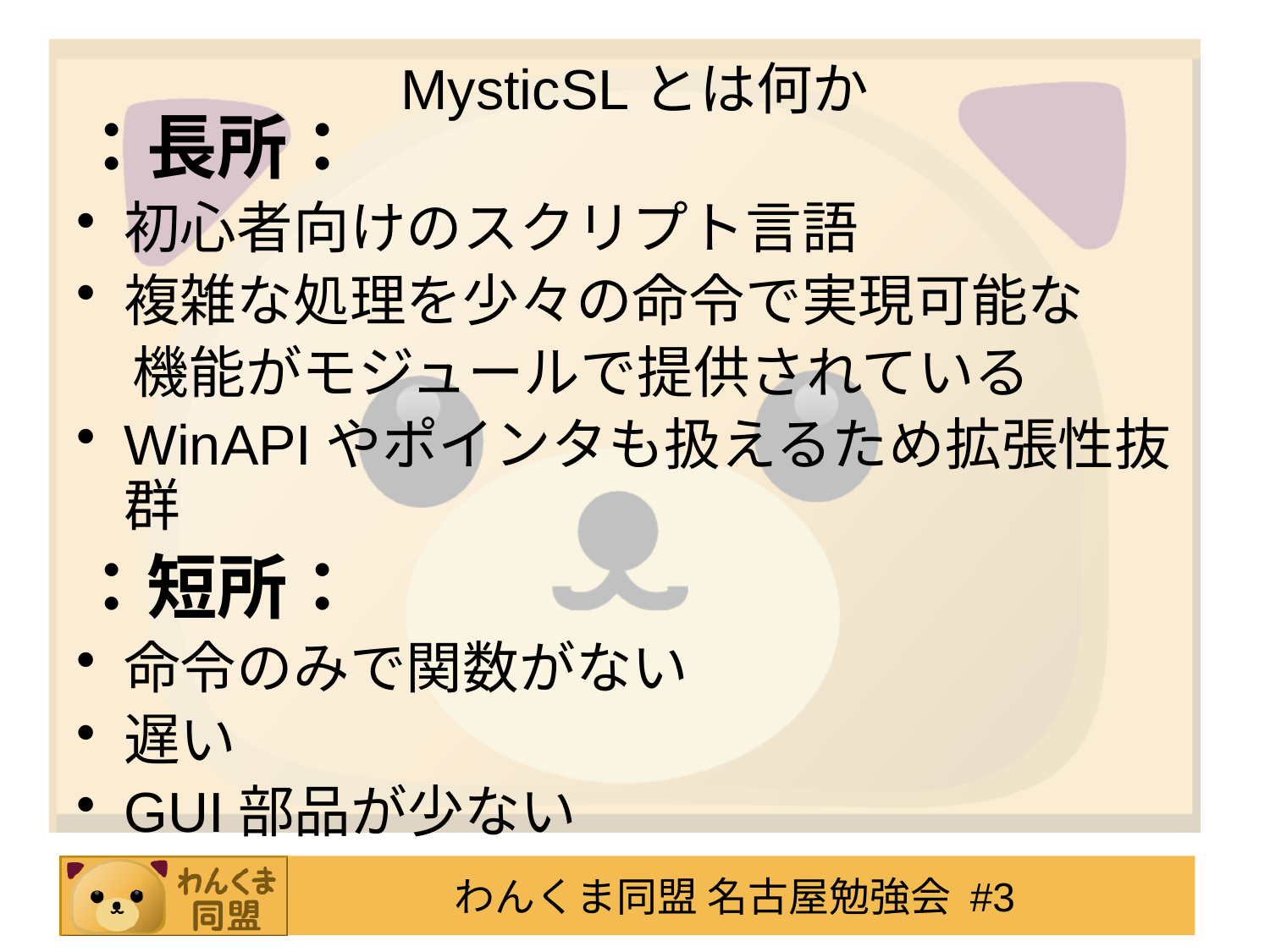

# MysticSLとは何か
：長所：
初心者向けのスクリプト言語
複雑な処理を少々の命令で実現可能な
　機能がモジュールで提供されている
WinAPIやポインタも扱えるため拡張性抜群
：短所：
命令のみで関数がない
遅い
GUI部品が少ない